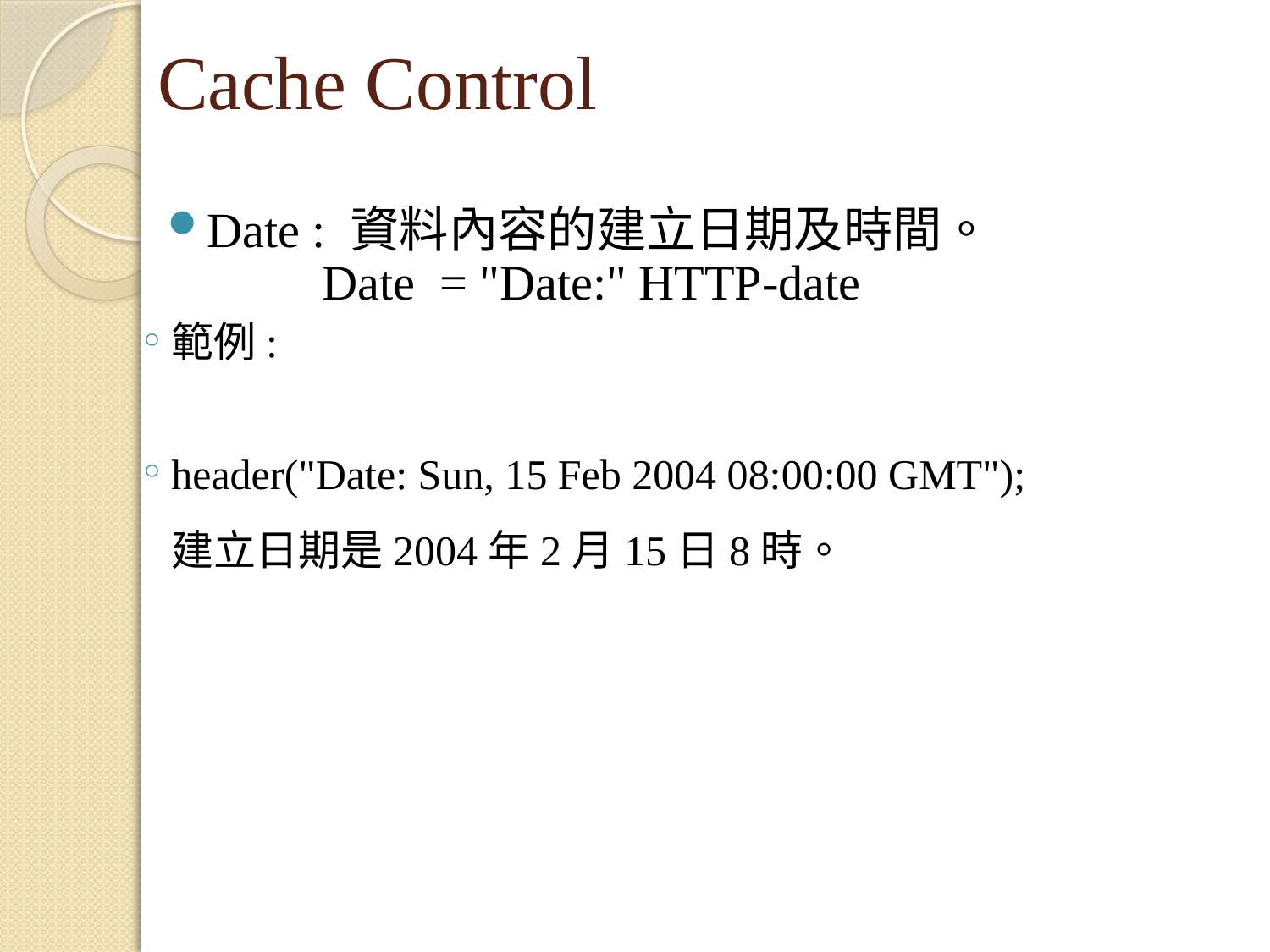

Cache Control
Date : 資料內容的建立日期及時間。
          Date  = "Date:" HTTP-date
範例:
header("Date: Sun, 15 Feb 2004 08:00:00 GMT");
建立日期是2004年2月15日8時。